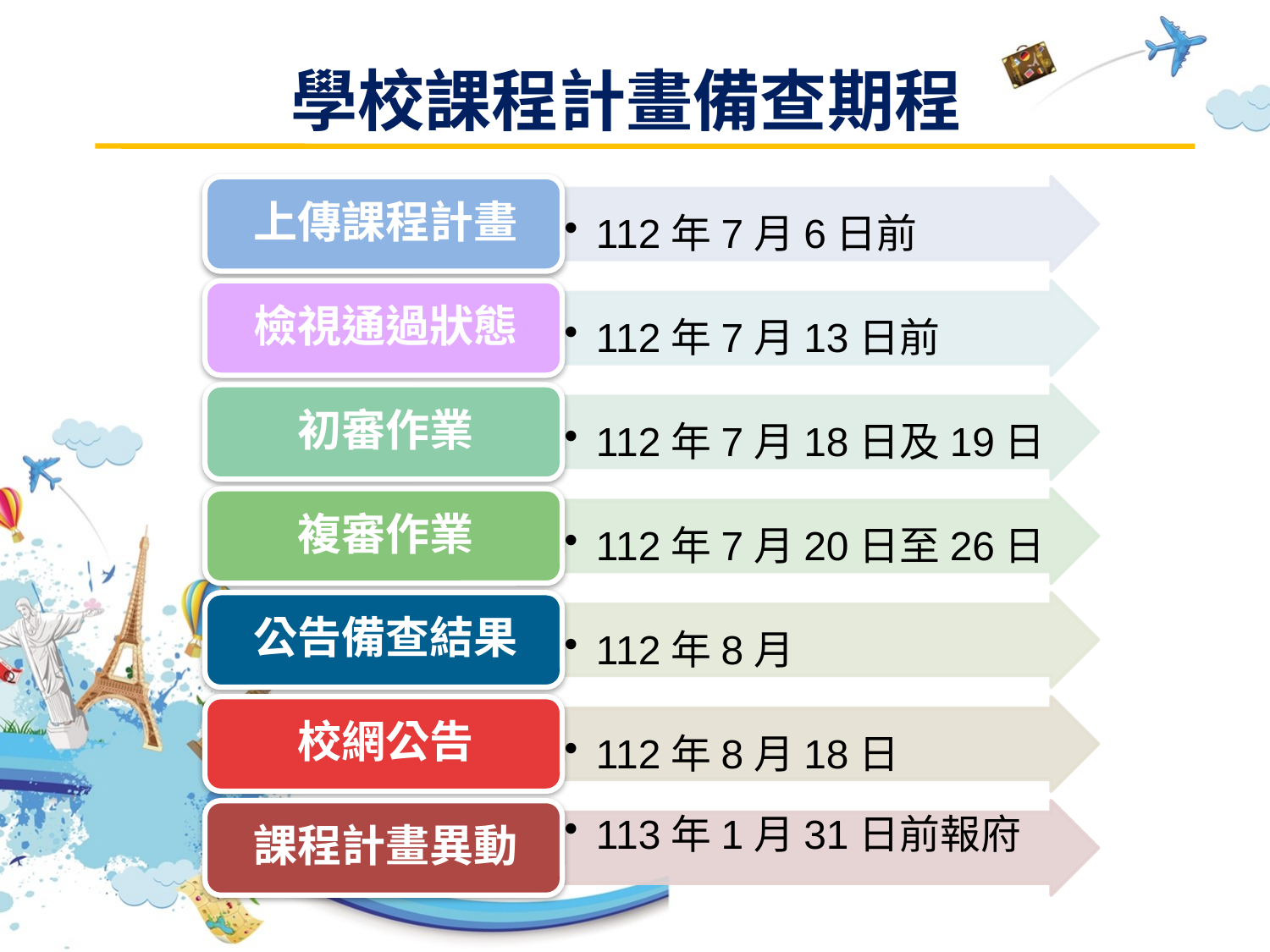

學校課程計畫備查期程
112年7月6日前
上傳課程計畫
112年7月13日前
檢視通過狀態
112年7月18日及19日
初審作業
112年7月20日至26日
複審作業
112年8月
公告備查結果
112年8月18日
校網公告
113年1月31日前報府
課程計畫異動